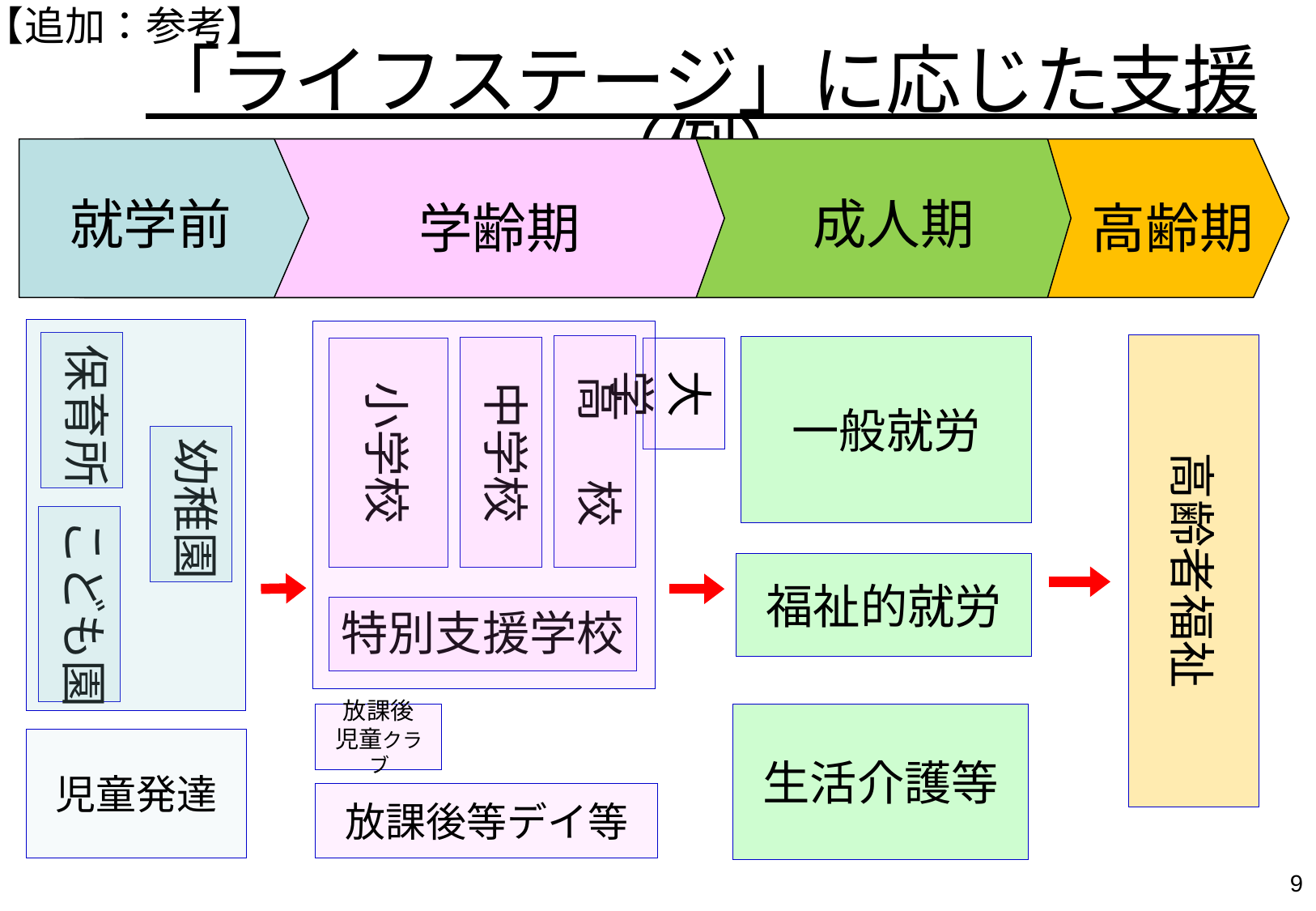

【追加：参考】
「ライフステージ」に応じた支援（例）

就学前
成人期
高齢期
学齢期

保育所
高齢者福祉
高　 校
一般就労
中学校
小学校
大学
幼稚園
こども園
福祉的就労
特別支援学校
生活介護等
放課後
児童クラブ
児童発達
放課後等デイ等
9